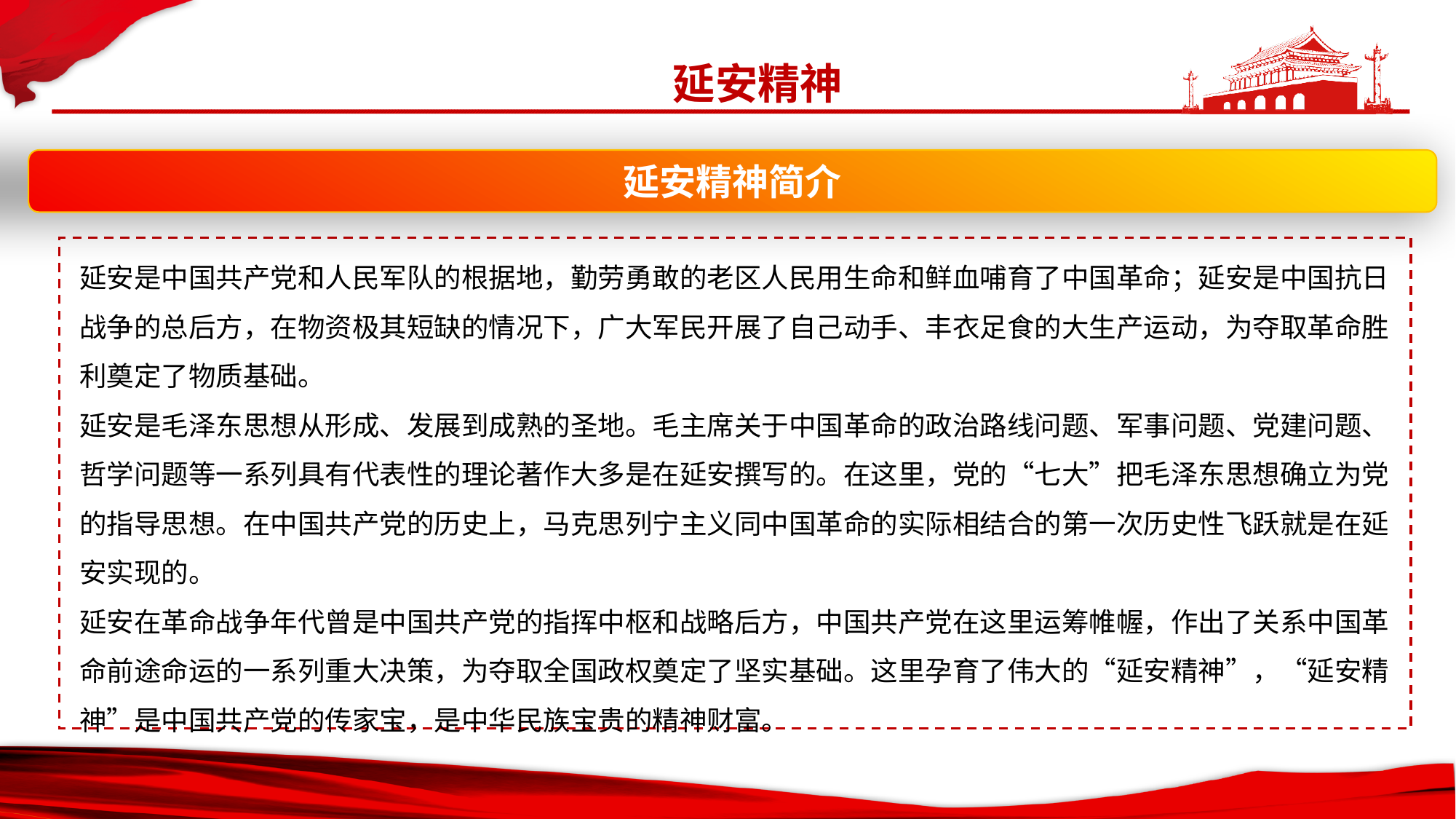

延安精神
延安精神简介

延安是中国共产党和人民军队的根据地，勤劳勇敢的老区人民用生命和鲜血哺育了中国革命；延安是中国抗日战争的总后方，在物资极其短缺的情况下，广大军民开展了自己动手、丰衣足食的大生产运动，为夺取革命胜利奠定了物质基础。
延安是毛泽东思想从形成、发展到成熟的圣地。毛主席关于中国革命的政治路线问题、军事问题、党建问题、哲学问题等一系列具有代表性的理论著作大多是在延安撰写的。在这里，党的“七大”把毛泽东思想确立为党的指导思想。在中国共产党的历史上，马克思列宁主义同中国革命的实际相结合的第一次历史性飞跃就是在延安实现的。
延安在革命战争年代曾是中国共产党的指挥中枢和战略后方，中国共产党在这里运筹帷幄，作出了关系中国革命前途命运的一系列重大决策，为夺取全国政权奠定了坚实基础。这里孕育了伟大的“延安精神”，“延安精神”是中国共产党的传家宝，是中华民族宝贵的精神财富。